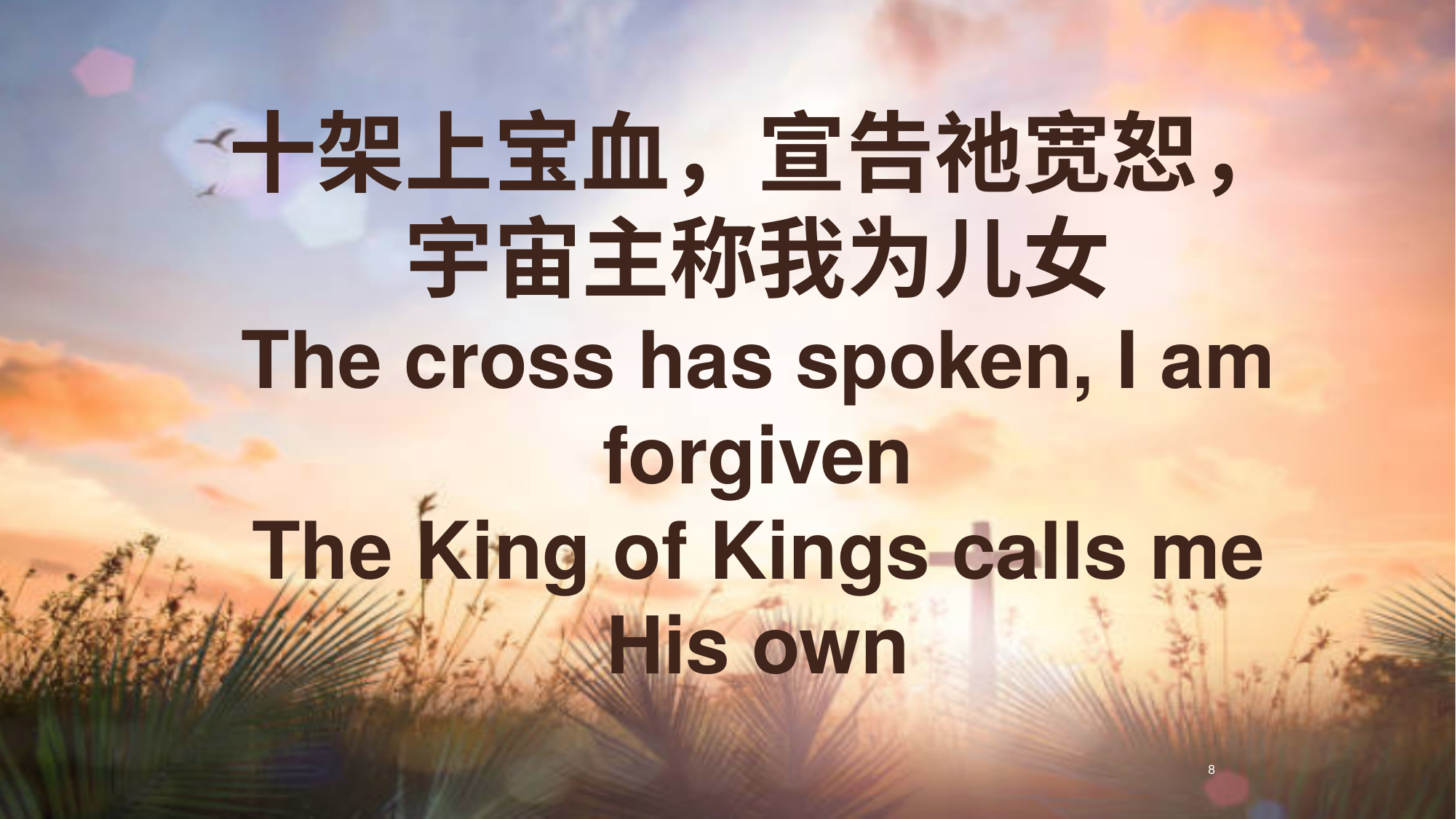

十架上宝血，宣告祂宽恕，
宇宙主称我为儿女
The cross has spoken, I am forgiven
The King of Kings calls me His own
8